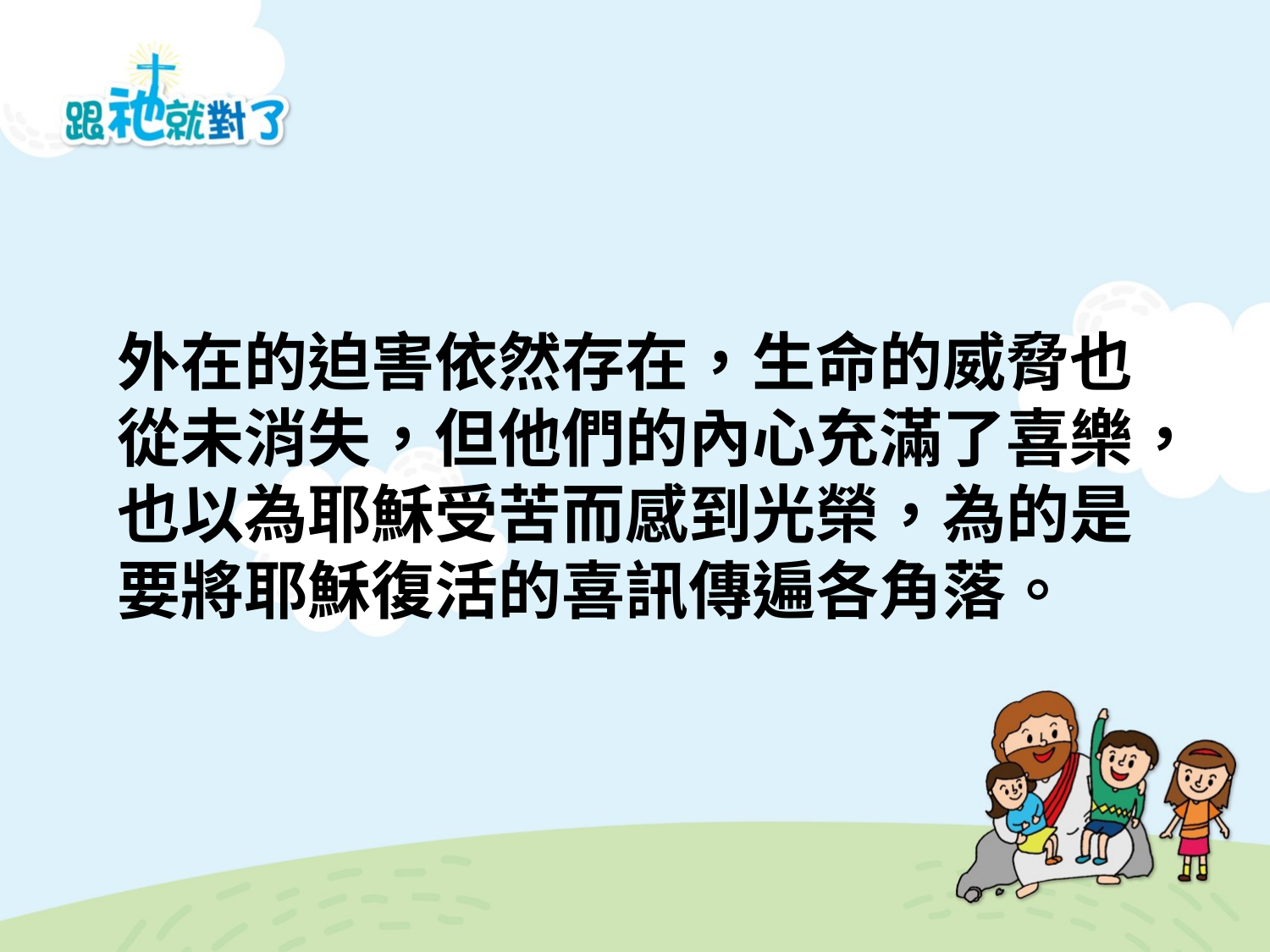

外在的迫害依然存在，生命的威脅也從未消失，但他們的內心充滿了喜樂，也以為耶穌受苦而感到光榮，為的是要將耶穌復活的喜訊傳遍各角落。